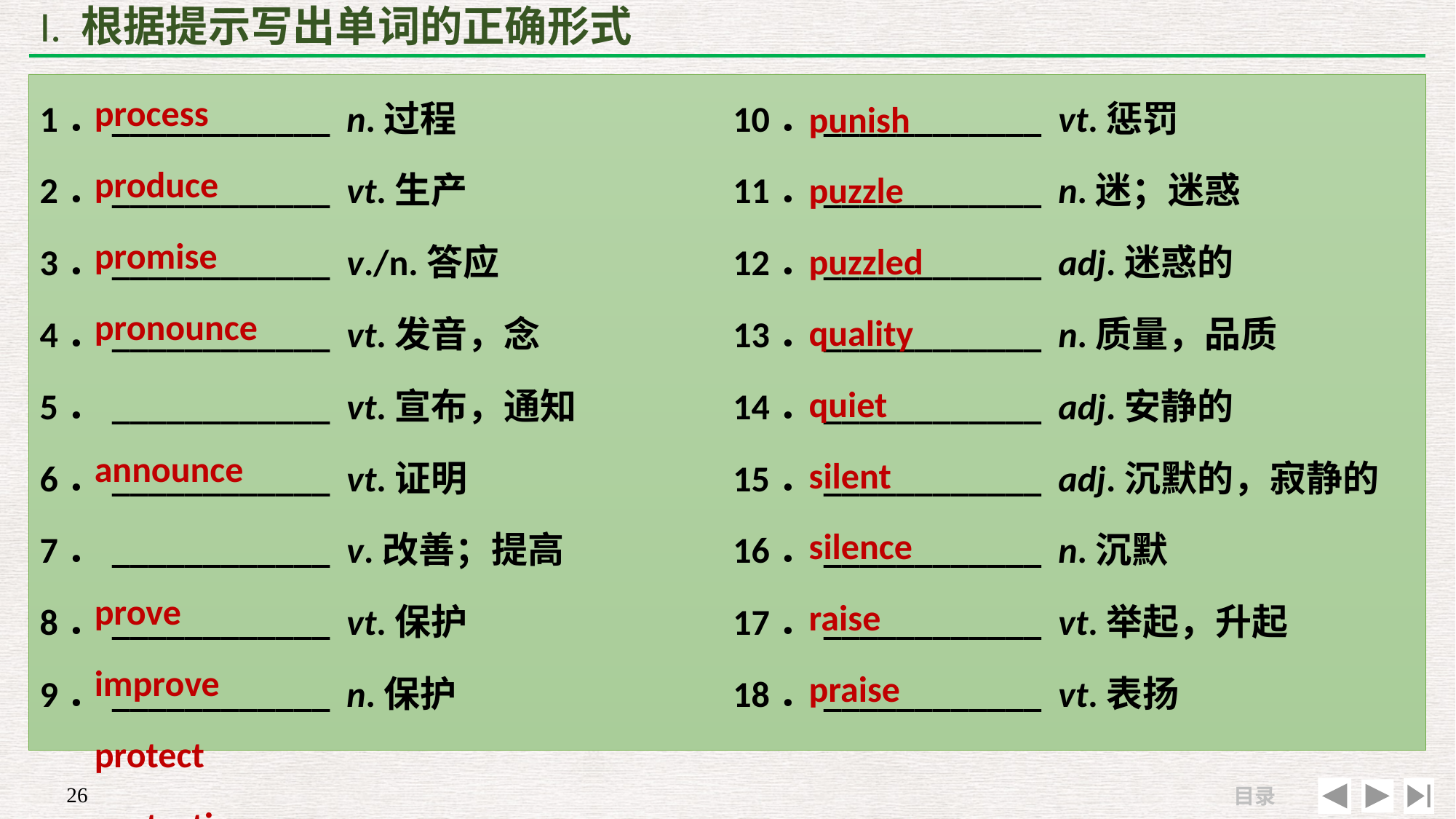

# I. 根据提示写出单词的正确形式
process
produce
promise
pronounce
announce
prove
improve
protect
protection
punish
puzzle
puzzled
quality
quiet
silent
silence
raise
praise

1．____________  n.过程
2．____________  vt.生产
3．____________  v./n.答应
4．____________  vt.发音，念
5．____________  vt.宣布，通知
6．____________  vt.证明
7．____________  v.改善；提高
8．____________  vt.保护
9．____________  n.保护
10．____________  vt.惩罚
11．____________  n.迷；迷惑
12．____________  adj.迷惑的
13．____________  n.质量，品质
14．____________  adj.安静的
15．____________  adj.沉默的，寂静的
16．____________  n.沉默
17．____________  vt.举起，升起
18．____________  vt.表扬